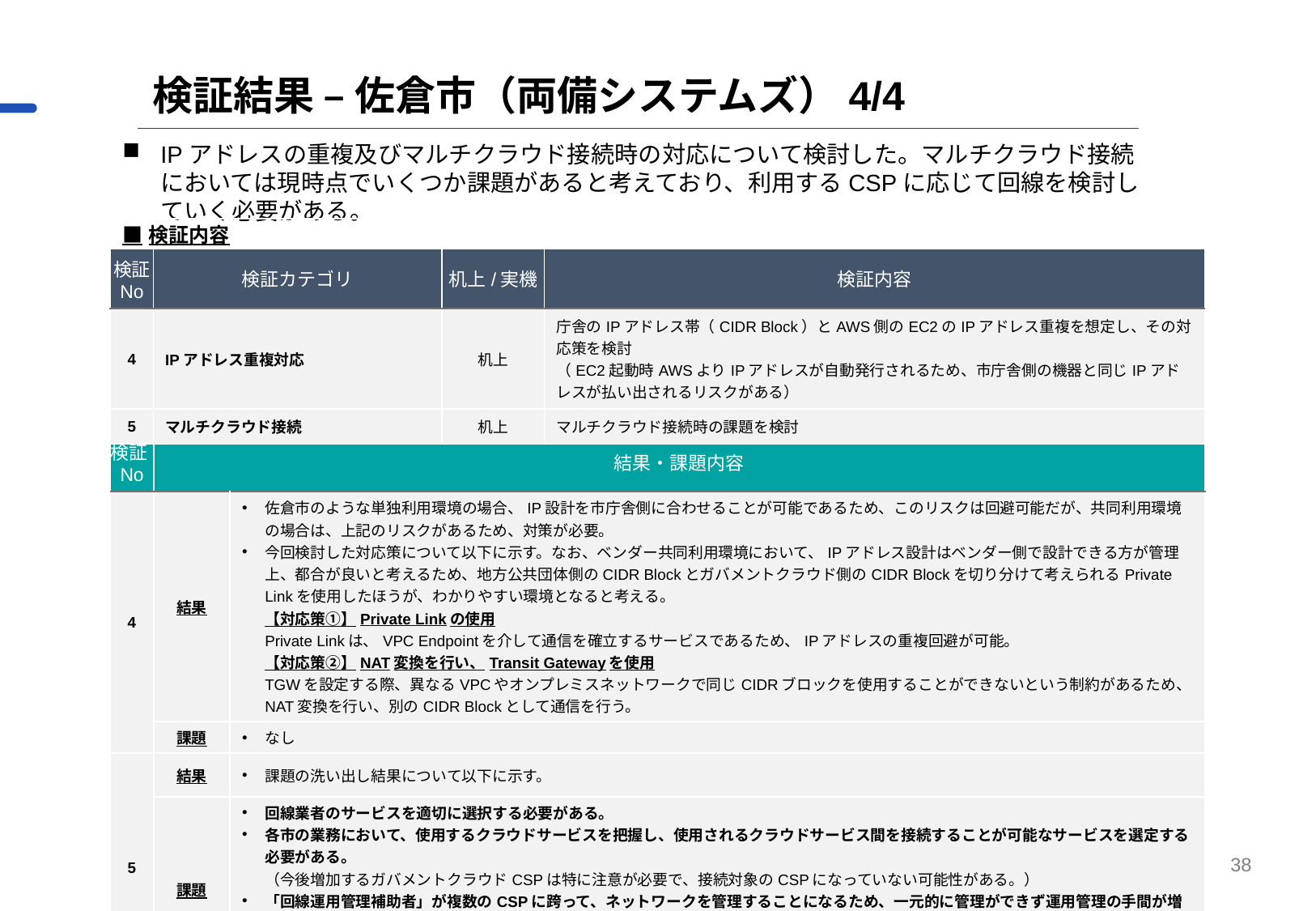

検証結果 – 佐倉市（両備システムズ）4/4
IPアドレスの重複及びマルチクラウド接続時の対応について検討した。マルチクラウド接続においては現時点でいくつか課題があると考えており、利用するCSPに応じて回線を検討していく必要がある。
| ■検証内容 | ■検証内容 |  |  |
| --- | --- | --- | --- |
| 検証 No | 検証カテゴリ | 机上/実機 | 検証内容 |
| 4 | IPアドレス重複対応 | 机上 | 庁舎のIPアドレス帯（CIDR Block）とAWS側のEC2のIPアドレス重複を想定し、その対応策を検討 （EC2起動時AWSよりIPアドレスが自動発行されるため、市庁舎側の機器と同じIPアドレスが払い出されるリスクがある） |
| 5 | マルチクラウド接続 | 机上 | マルチクラウド接続時の課題を検討 |
| ■検証結果・課題 |  |  |
| --- | --- | --- |
| 検証No | 結果・課題内容 | 結果・課題内容 |
| 4 | 結果 | 佐倉市のような単独利用環境の場合、IP設計を市庁舎側に合わせることが可能であるため、このリスクは回避可能だが、共同利用環境の場合は、上記のリスクがあるため、対策が必要。 今回検討した対応策について以下に示す。なお、ベンダー共同利用環境において、IPアドレス設計はベンダー側で設計できる方が管理上、都合が良いと考えるため、地方公共団体側のCIDR Blockとガバメントクラウド側のCIDR Blockを切り分けて考えられるPrivate Linkを使用したほうが、わかりやすい環境となると考える。 【対応策①】Private Linkの使用 Private Linkは、VPC Endpointを介して通信を確立するサービスであるため、IPアドレスの重複回避が可能。 【対応策②】NAT変換を行い、Transit Gatewayを使用 TGWを設定する際、異なるVPCやオンプレミスネットワークで同じCIDRブロックを使用することができないという制約があるため、NAT変換を行い、別のCIDR Blockとして通信を行う。 |
|  | 課題 | なし |
| 5 | 結果 | 課題の洗い出し結果について以下に示す。 |
|  | 課題 | 回線業者のサービスを適切に選択する必要がある。 各市の業務において、使用するクラウドサービスを把握し、使用されるクラウドサービス間を接続することが可能なサービスを選定する必要がある。 （今後増加するガバメントクラウドCSPは特に注意が必要で、接続対象のCSPになっていない可能性がある。） 「回線運用管理補助者」が複数のCSPに跨って、ネットワークを管理することになるため、一元的に管理ができず運用管理の手間が増える。 第5次LGWANでは、現在採択されている5CSPに接続ができるように検討すべきだと思うが、5CSPに接続可能なサービスを提供しているプロバイダーがまだ少ない。 |
38